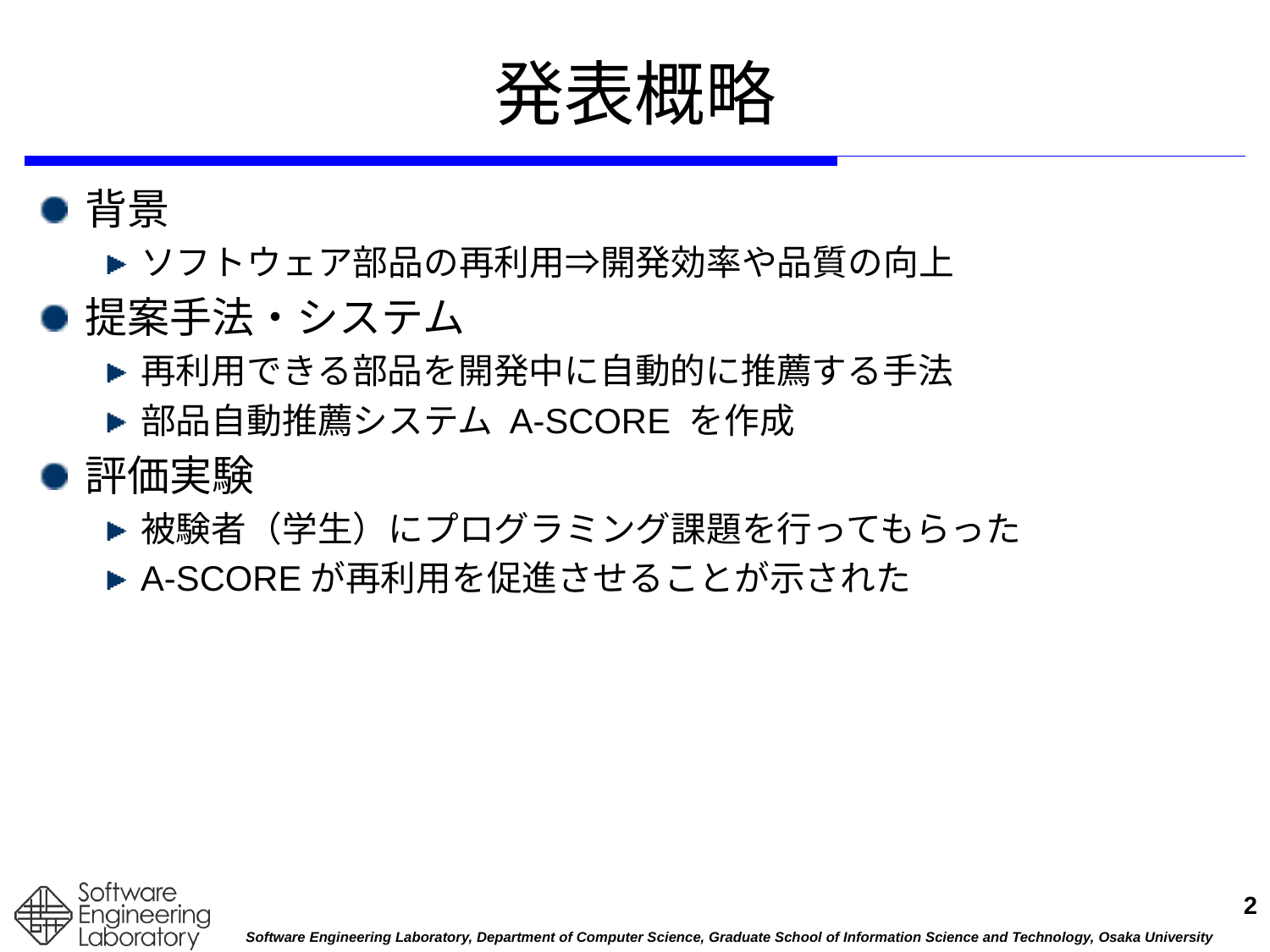

# 発表概略
背景
ソフトウェア部品の再利用⇒開発効率や品質の向上
提案手法・システム
再利用できる部品を開発中に自動的に推薦する手法
部品自動推薦システム A-SCORE を作成
評価実験
被験者（学生）にプログラミング課題を行ってもらった
A-SCOREが再利用を促進させることが示された